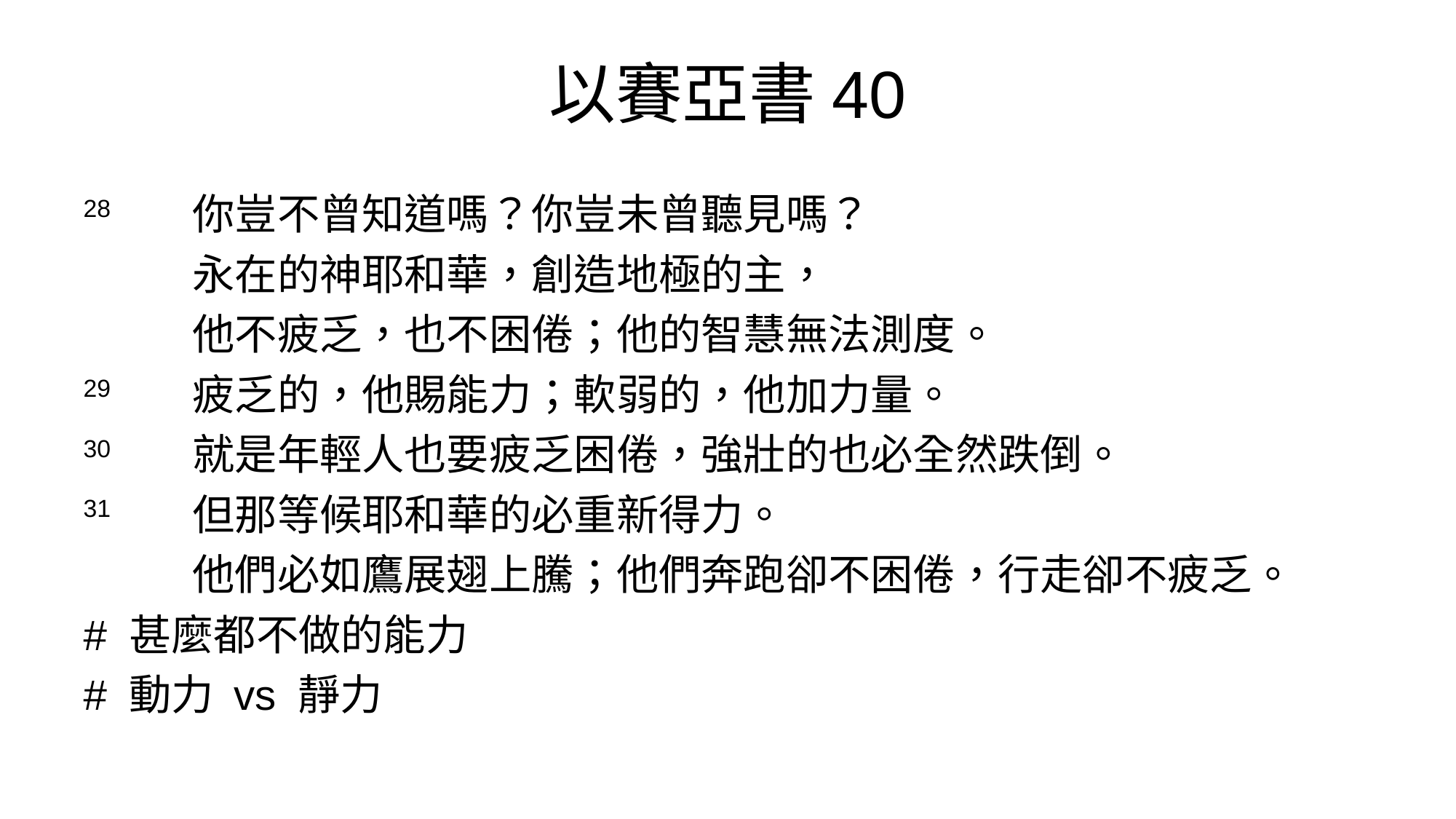

以賽亞書40
28	你豈不曾知道嗎？你豈未曾聽見嗎？
	永在的神耶和華，創造地極的主，
	他不疲乏，也不困倦；他的智慧無法測度。
29	疲乏的，他賜能力；軟弱的，他加力量。
30	就是年輕人也要疲乏困倦，強壯的也必全然跌倒。
31	但那等候耶和華的必重新得力。
	他們必如鷹展翅上騰；他們奔跑卻不困倦，行走卻不疲乏。
# 甚麼都不做的能力
# 動力 vs 靜力